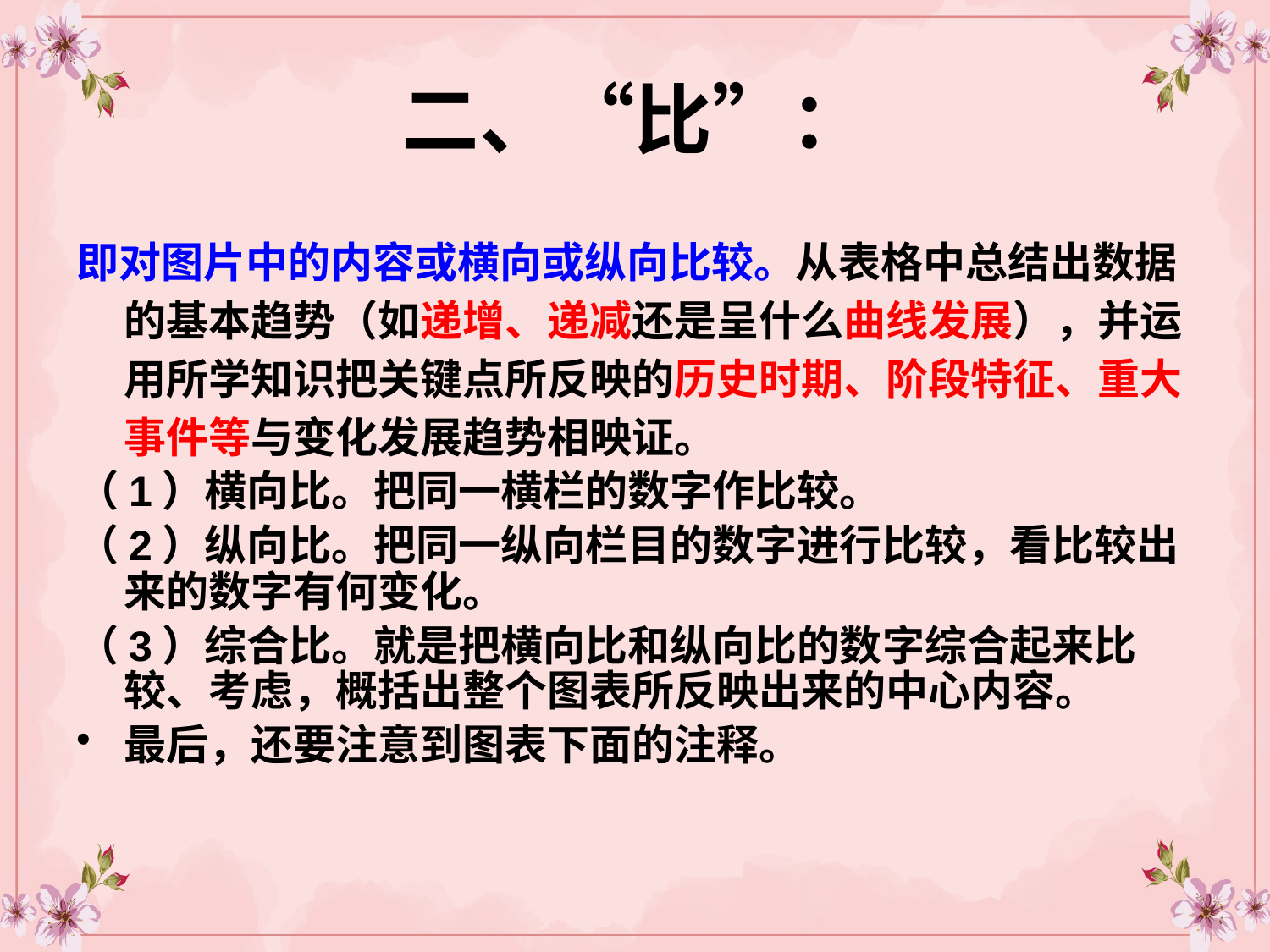

# 二、“比”：
即对图片中的内容或横向或纵向比较。从表格中总结出数据的基本趋势（如递增、递减还是呈什么曲线发展），并运用所学知识把关键点所反映的历史时期、阶段特征、重大事件等与变化发展趋势相映证。
（1）横向比。把同一横栏的数字作比较。
（2）纵向比。把同一纵向栏目的数字进行比较，看比较出来的数字有何变化。
（3）综合比。就是把横向比和纵向比的数字综合起来比较、考虑，概括出整个图表所反映出来的中心内容。
最后，还要注意到图表下面的注释。